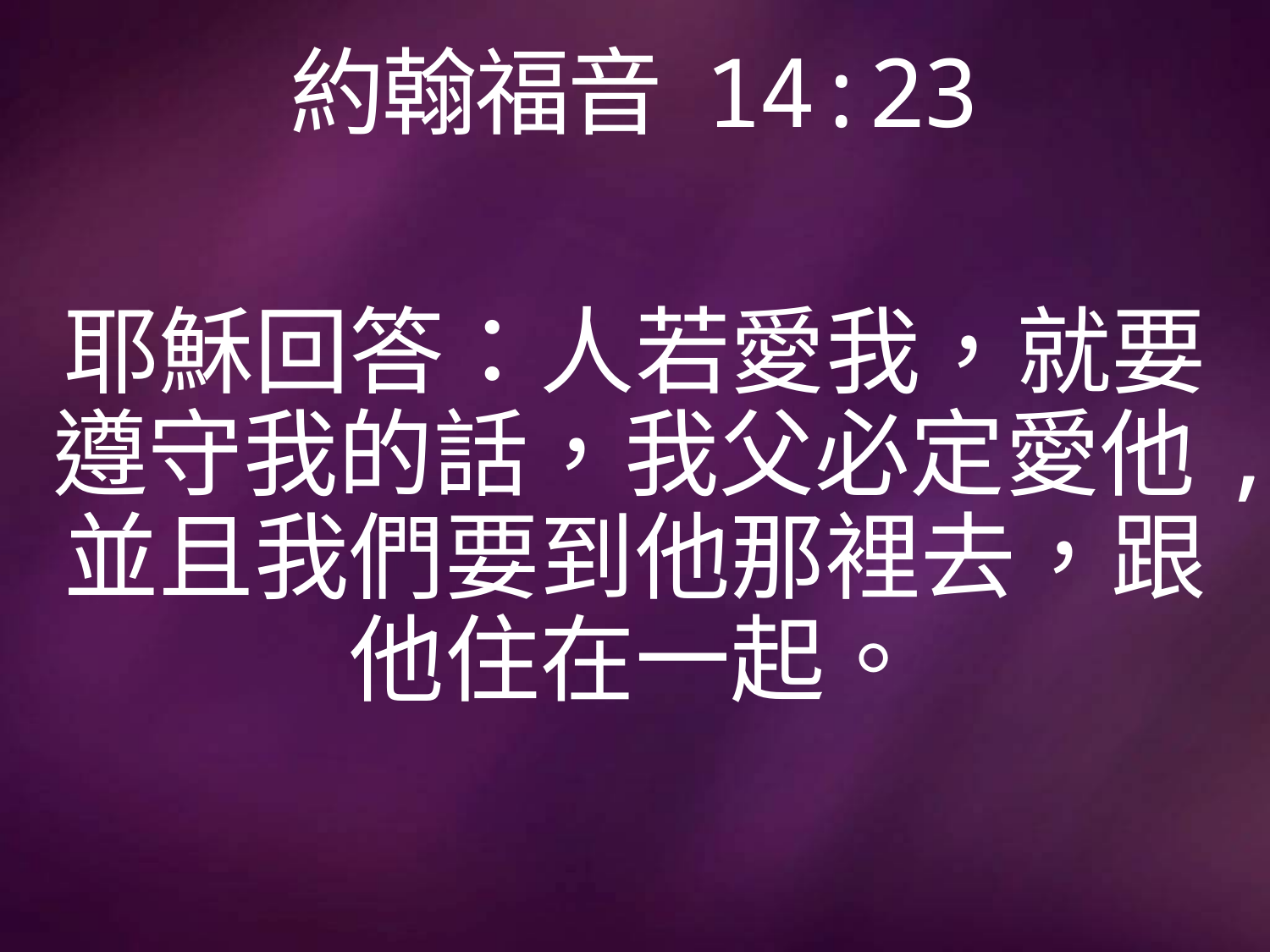

# 約翰福音 14:23
耶穌回答：人若愛我，就要遵守我的話，我父必定愛他,並且我們要到他那裡去，跟他住在一起。